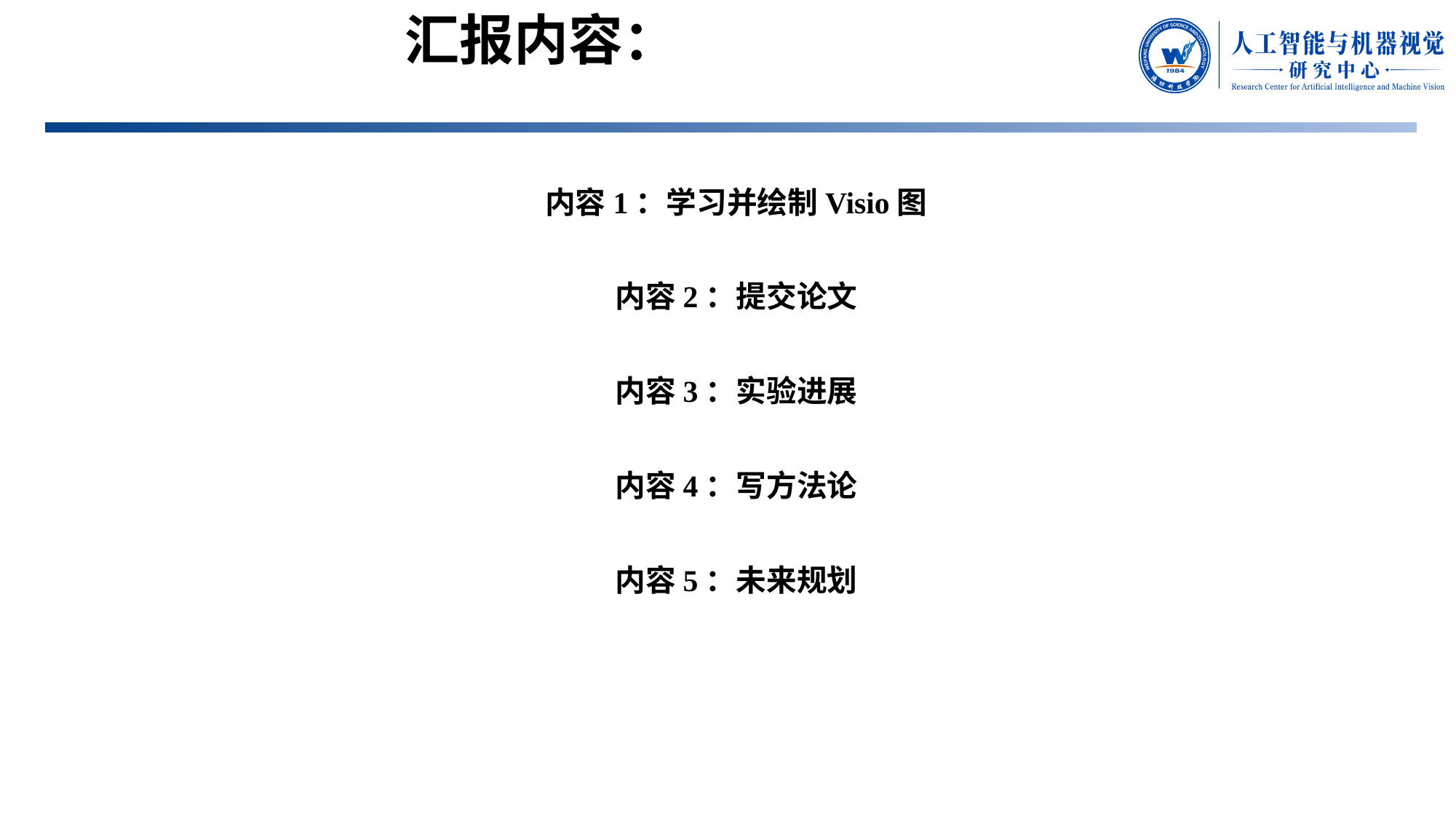

汇报内容：
内容1：学习并绘制Visio图
内容2：提交论文
内容3：实验进展
内容4：写方法论
内容5：未来规划